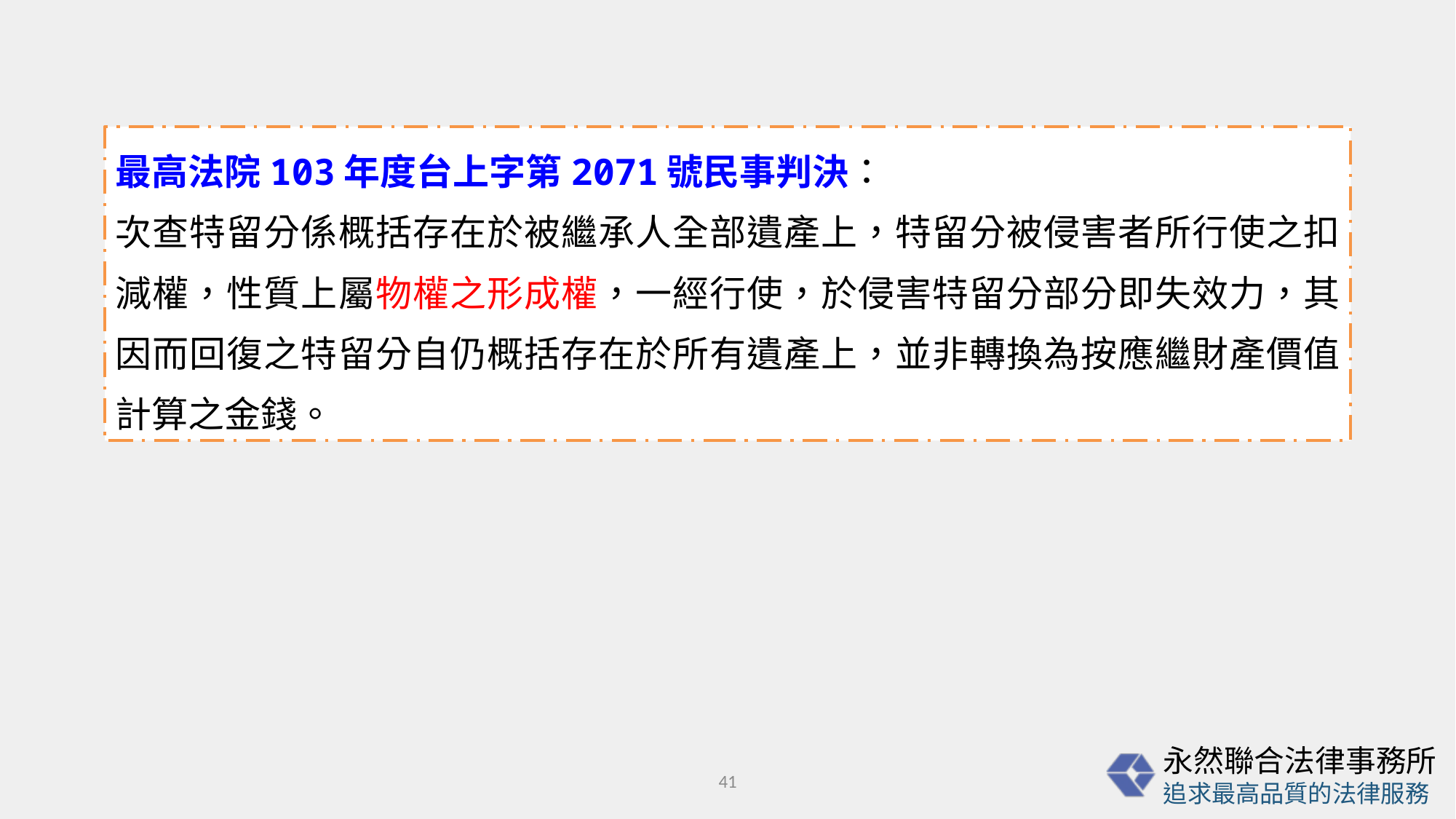

最高法院103年度台上字第2071號民事判決：
次查特留分係概括存在於被繼承人全部遺產上，特留分被侵害者所行使之扣減權，性質上屬物權之形成權，一經行使，於侵害特留分部分即失效力，其因而回復之特留分自仍概括存在於所有遺產上，並非轉換為按應繼財產價值計算之金錢。
41